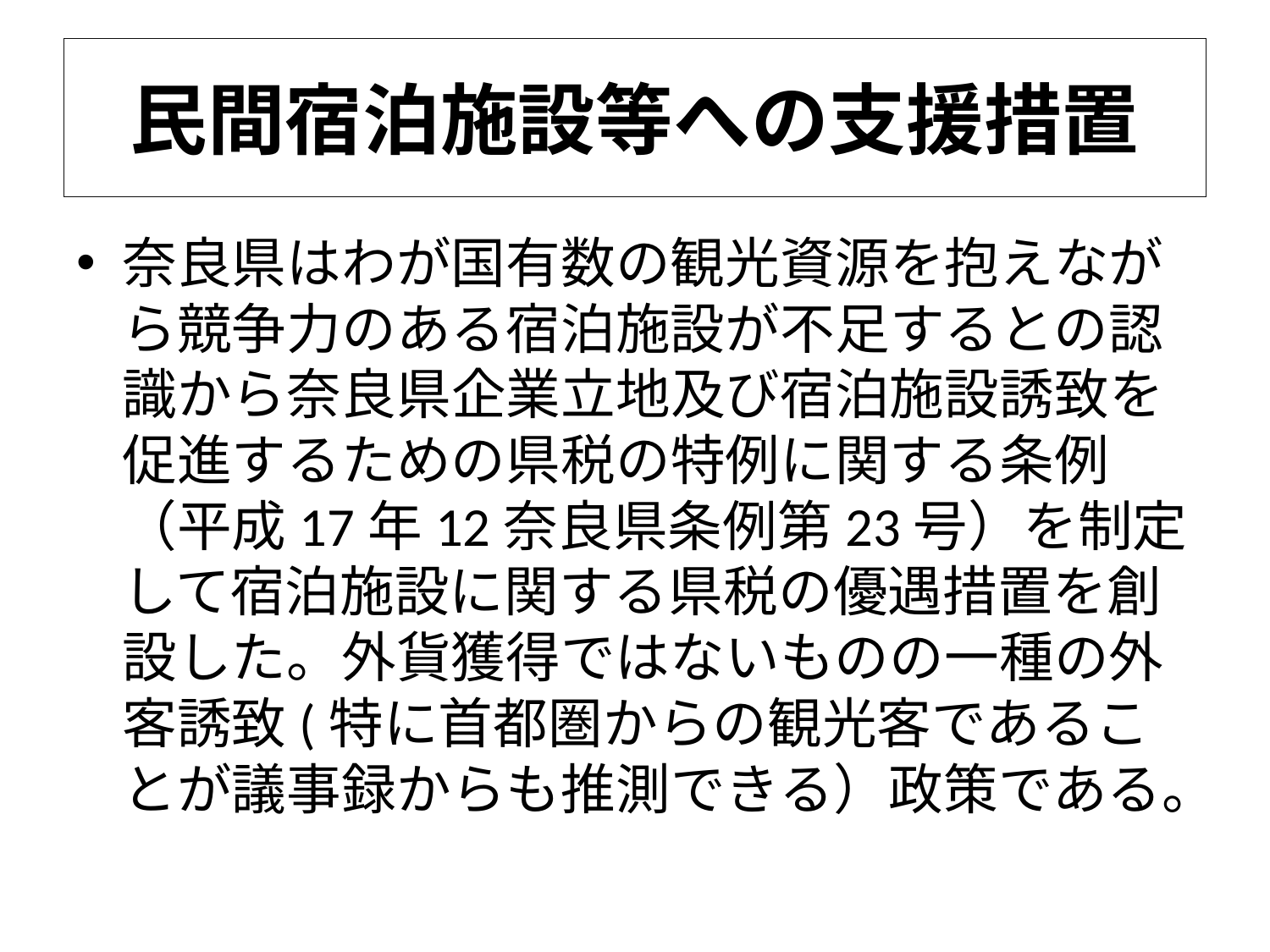

# 民間宿泊施設等への支援措置
奈良県はわが国有数の観光資源を抱えながら競争力のある宿泊施設が不足するとの認識から奈良県企業立地及び宿泊施設誘致を促進するための県税の特例に関する条例（平成17年12奈良県条例第23号）を制定して宿泊施設に関する県税の優遇措置を創設した。外貨獲得ではないものの一種の外客誘致(特に首都圏からの観光客であることが議事録からも推測できる）政策である。